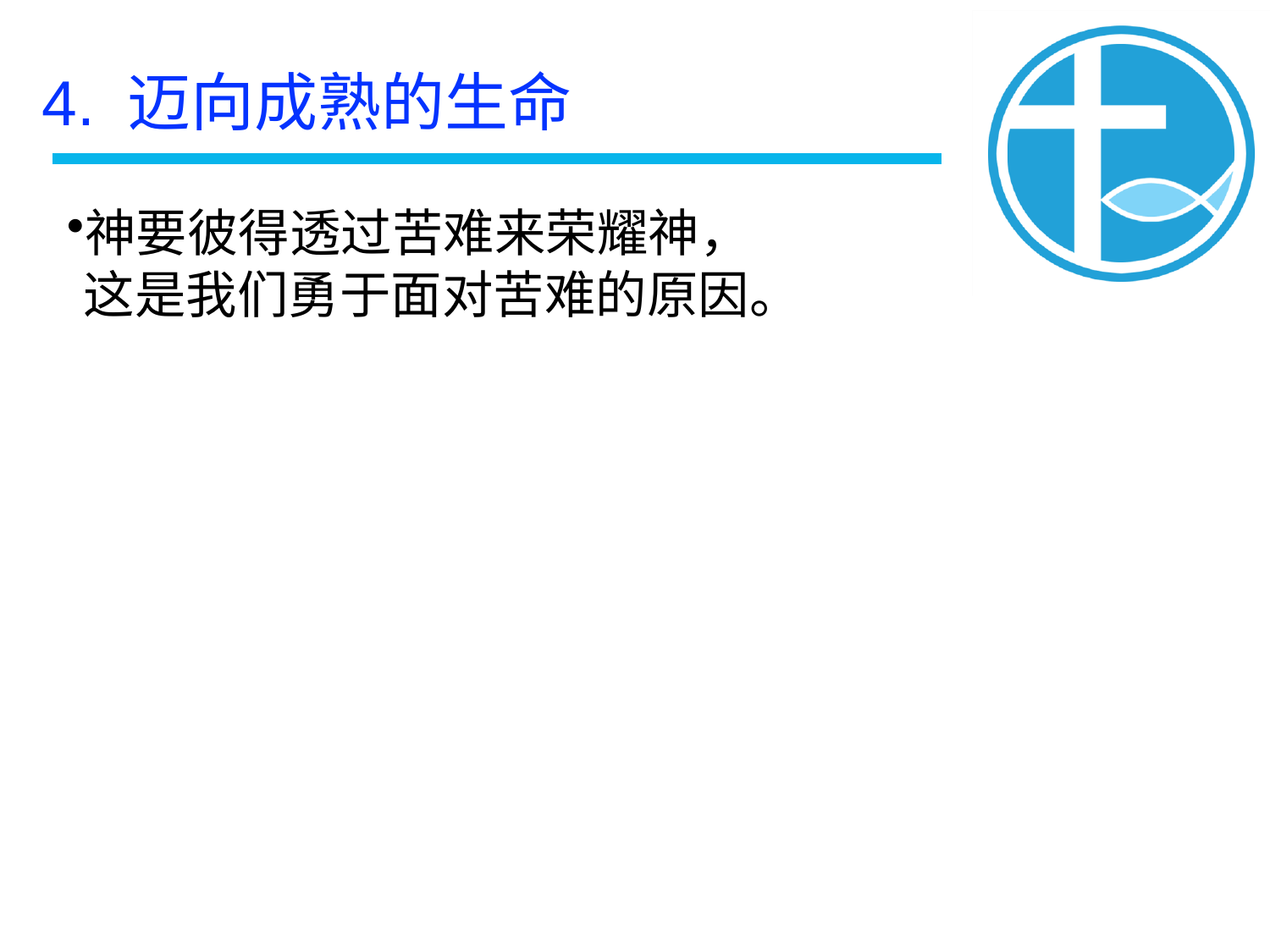

4. 迈向成熟的生命
神要彼得透过苦难来荣耀神，
这是我们勇于面对苦难的原因。